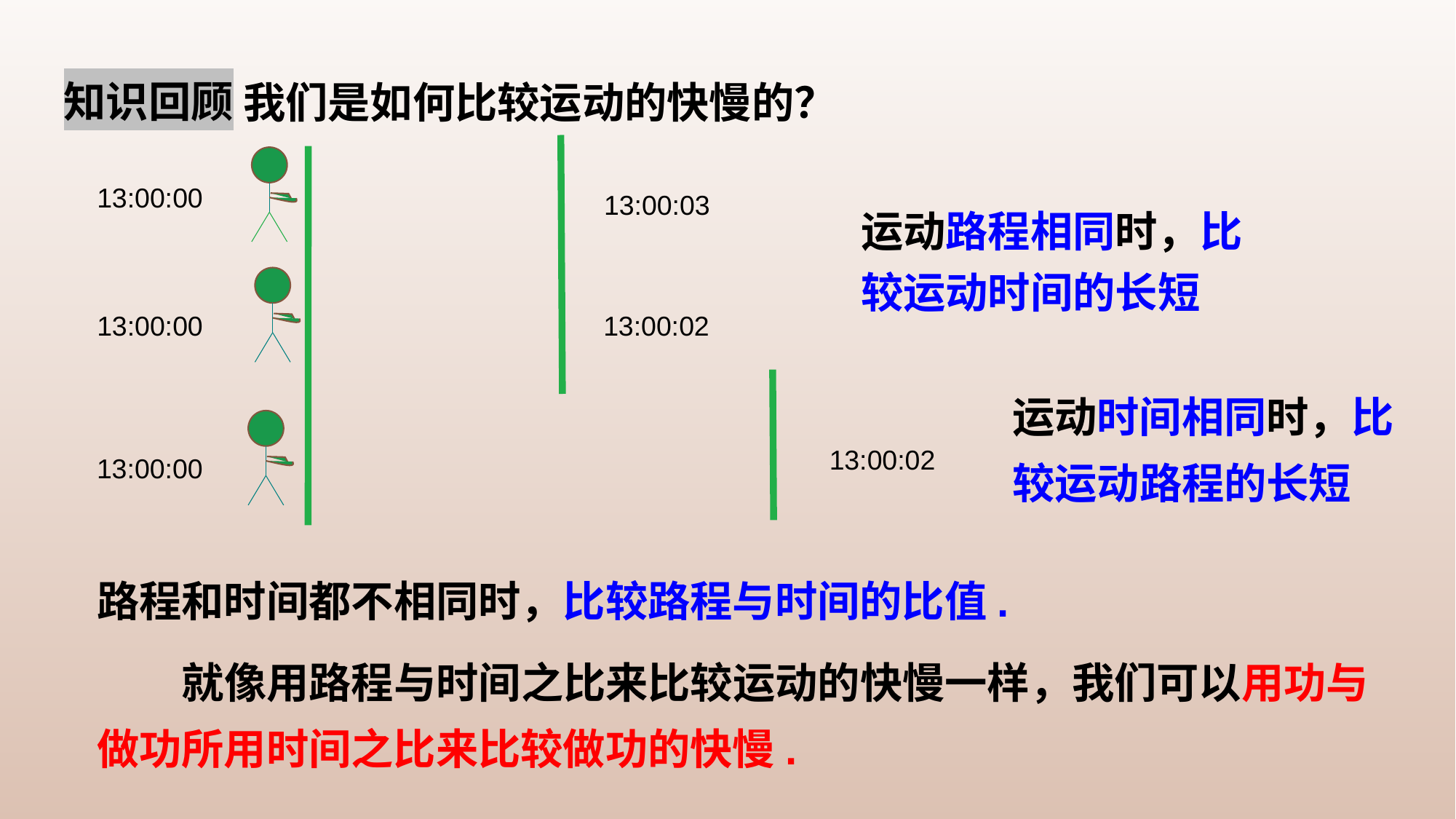

知识回顾
我们是如何比较运动的快慢的？

13:00:00
13:00:03
运动路程相同时，比较运动时间的长短

13:00:00
13:00:02
运动时间相同时，比较运动路程的长短

13:00:02
13:00:00
路程和时间都不相同时，比较路程与时间的比值.
就像用路程与时间之比来比较运动的快慢一样，我们可以用功与做功所用时间之比来比较做功的快慢.